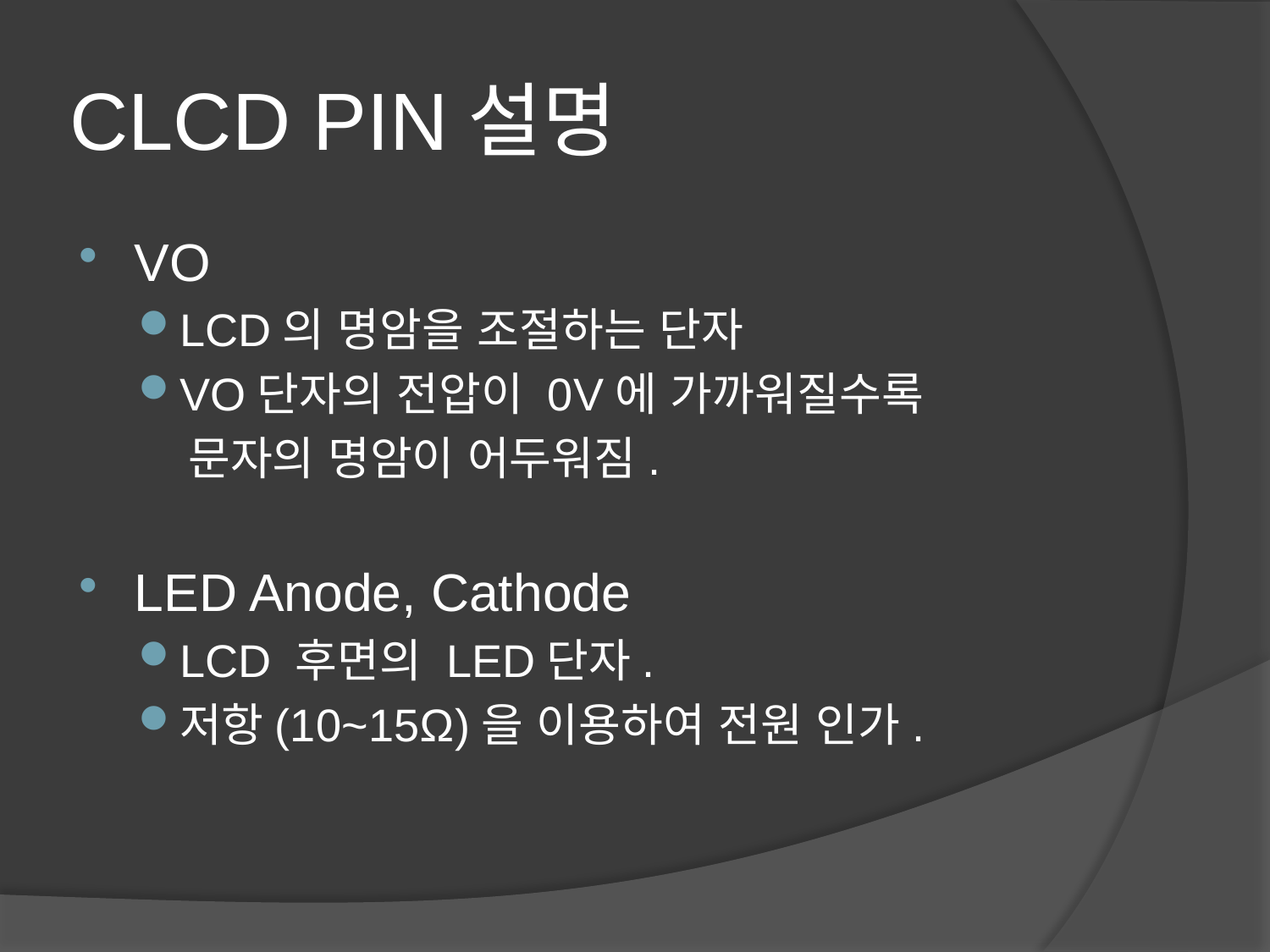

# CLCD PIN설명
VO
LCD의 명암을 조절하는 단자
VO단자의 전압이 0V에 가까워질수록
   문자의 명암이 어두워짐.

LED Anode, Cathode
LCD 후면의 LED단자.
저항(10~15Ω)을 이용하여 전원 인가.